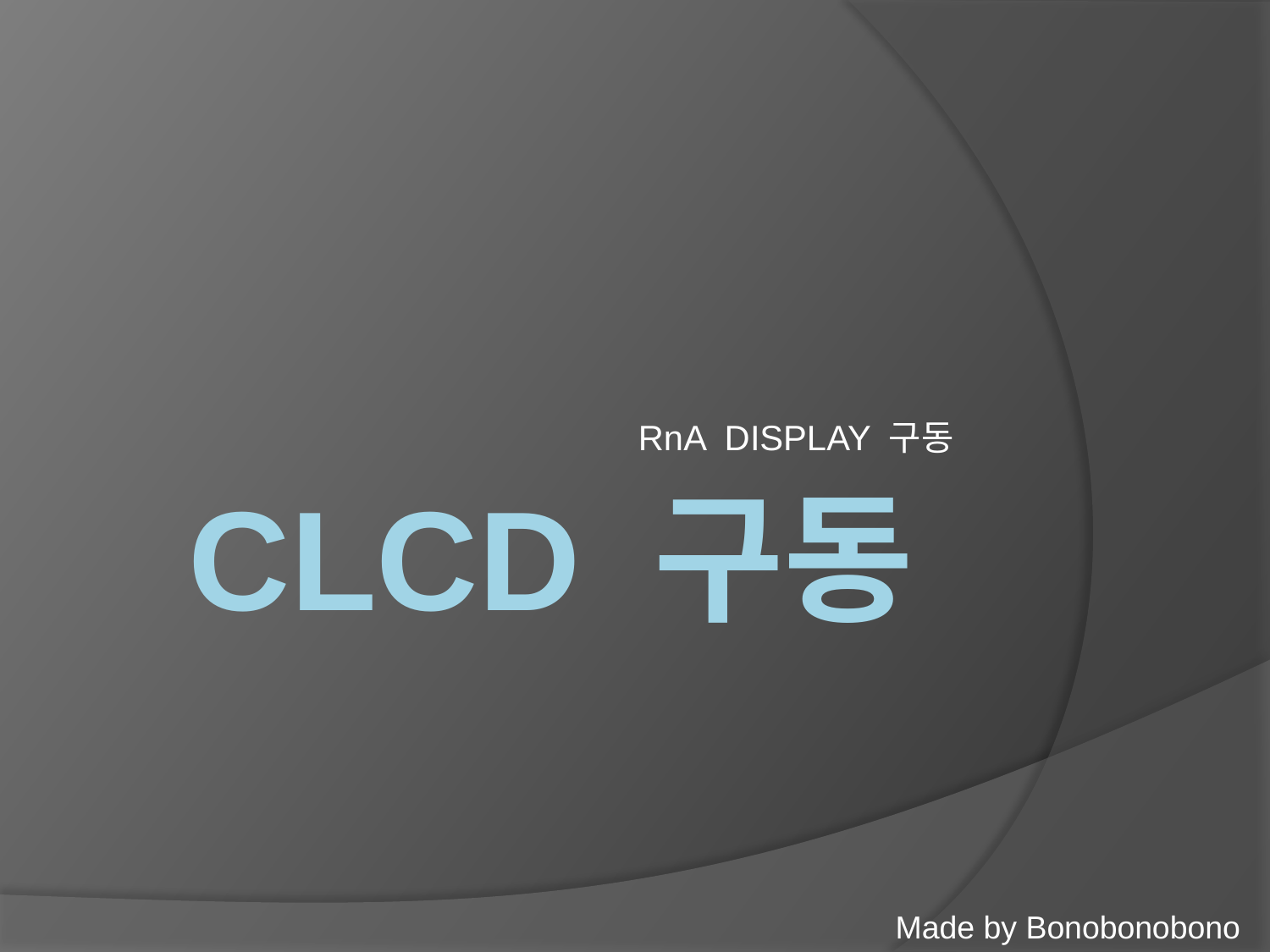

RnA  DISPLAY 구동
# Clcd 구동
Made by Bonobonobono